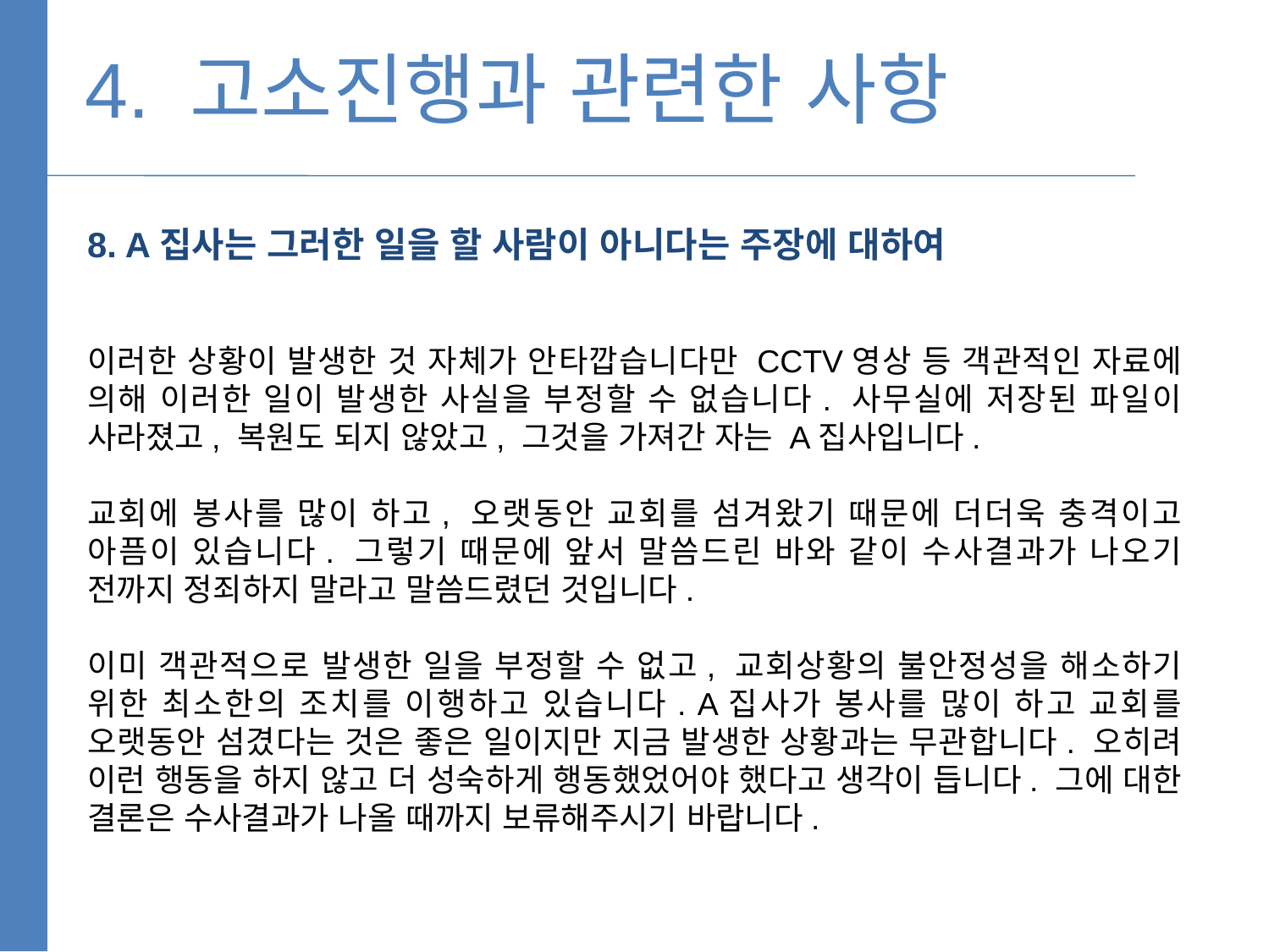

4. 고소진행과 관련한 사항

8. A집사는 그러한 일을 할 사람이 아니다는 주장에 대하여

이러한 상황이 발생한 것 자체가 안타깝습니다만 CCTV영상 등 객관적인 자료에 의해 이러한 일이 발생한 사실을 부정할 수 없습니다. 사무실에 저장된 파일이 사라졌고, 복원도 되지 않았고, 그것을 가져간 자는 A집사입니다.

교회에 봉사를 많이 하고, 오랫동안 교회를 섬겨왔기 때문에 더더욱 충격이고 아픔이 있습니다. 그렇기 때문에 앞서 말씀드린 바와 같이 수사결과가 나오기 전까지 정죄하지 말라고 말씀드렸던 것입니다.

이미 객관적으로 발생한 일을 부정할 수 없고, 교회상황의 불안정성을 해소하기 위한 최소한의 조치를 이행하고 있습니다. A집사가 봉사를 많이 하고 교회를 오랫동안 섬겼다는 것은 좋은 일이지만 지금 발생한 상황과는 무관합니다. 오히려 이런 행동을 하지 않고 더 성숙하게 행동했었어야 했다고 생각이 듭니다. 그에 대한 결론은 수사결과가 나올 때까지 보류해주시기 바랍니다.